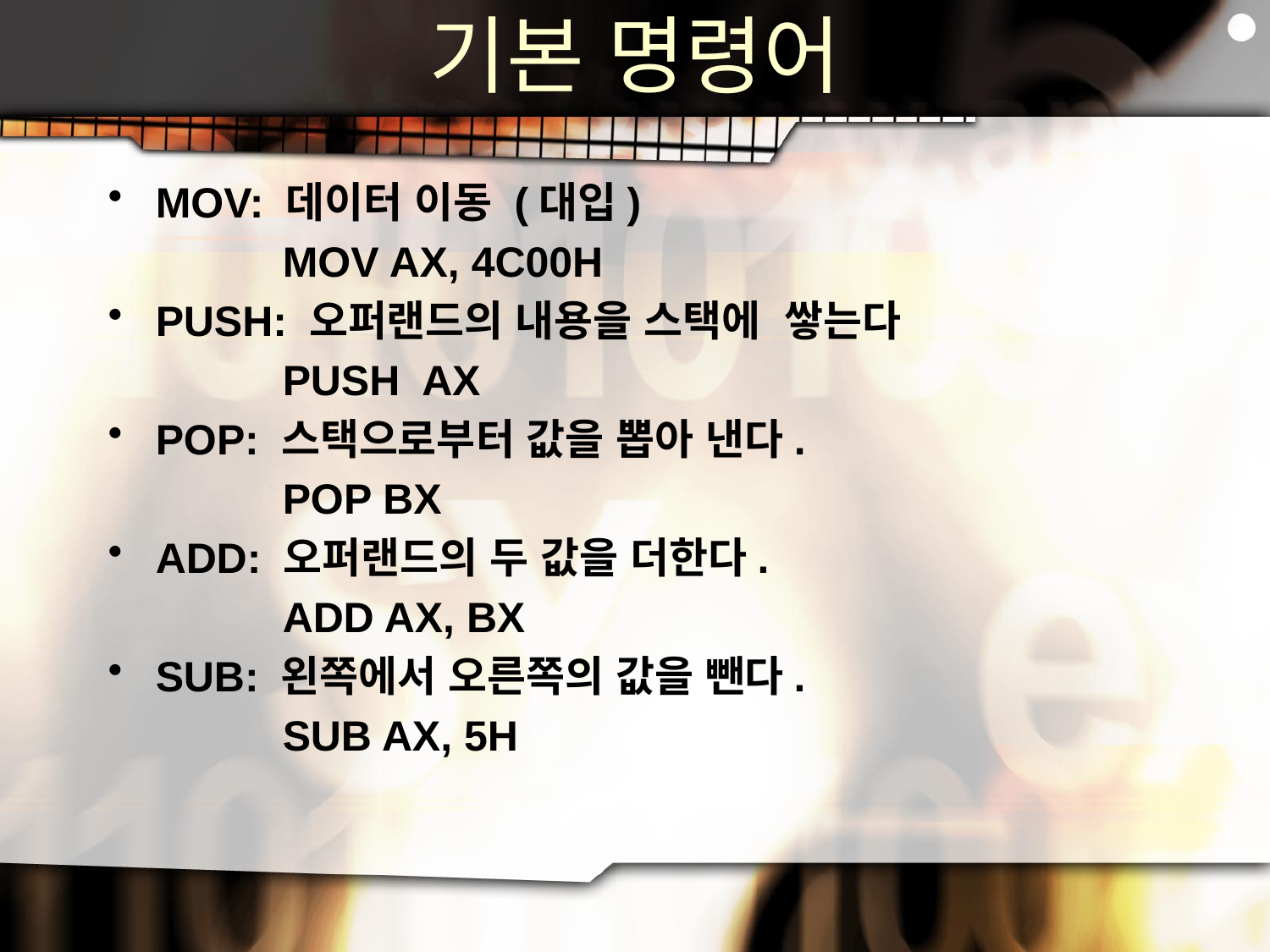

# 기본 명령어
MOV: 데이터 이동 (대입)
		MOV AX, 4C00H
PUSH: 오퍼랜드의 내용을 스택에  쌓는다
		PUSH  AX
POP: 스택으로부터 값을 뽑아 낸다.
		POP BX
ADD: 오퍼랜드의 두 값을 더한다.
		ADD AX, BX
SUB: 왼쪽에서 오른쪽의 값을 뺀다.
		SUB AX, 5H